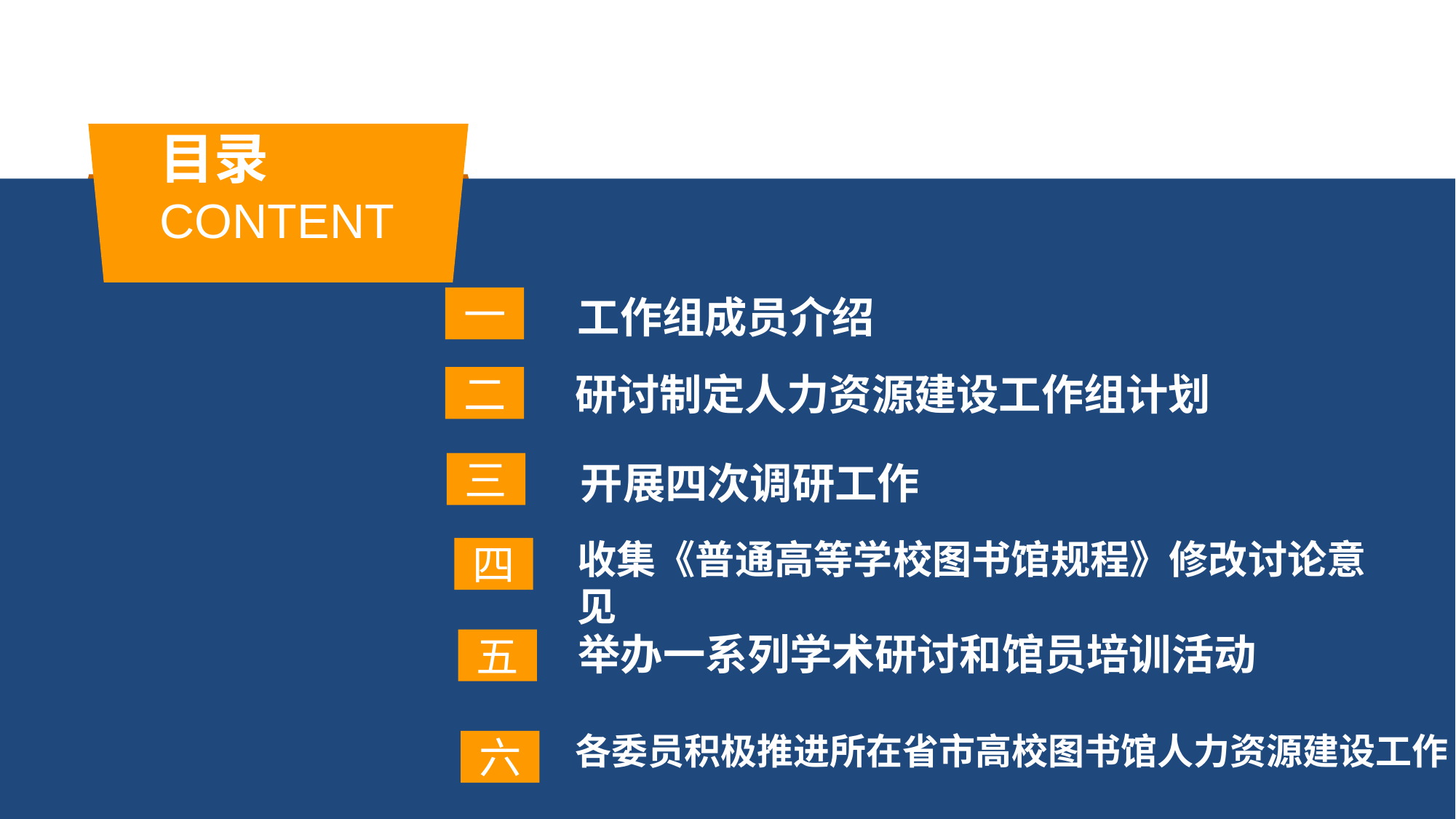

目录
CONTENT

工作组成员介绍
一
研讨制定人力资源建设工作组计划
二
开展四次调研工作
三
收集《普通高等学校图书馆规程》修改讨论意见
四
举办一系列学术研讨和馆员培训活动
五
各委员积极推进所在省市高校图书馆人力资源建设工作
六